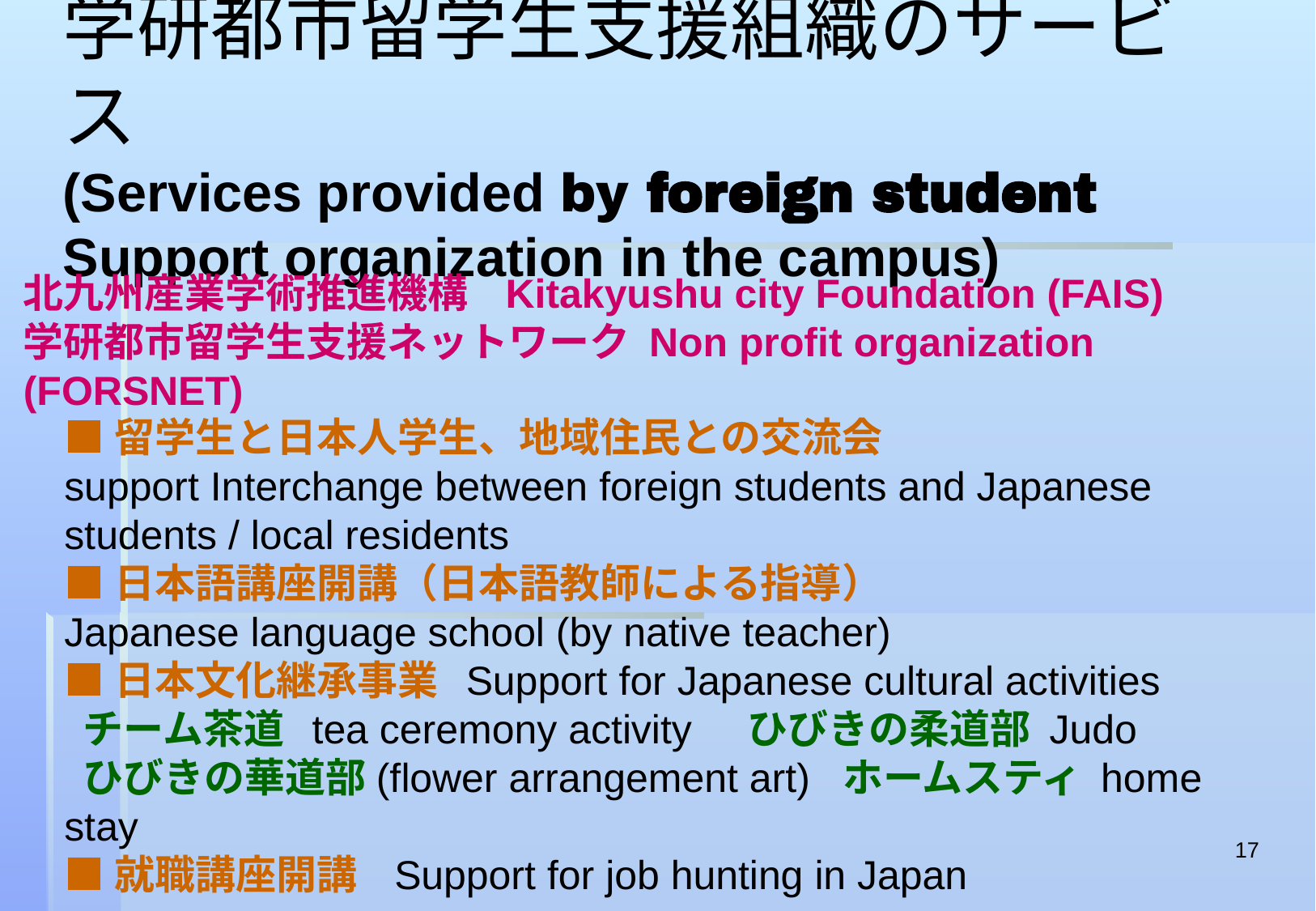

# 学研都市留学生支援組織のサービス (Services provided by foreign student Support organization in the campus)
北九州産業学術推進機構   Kitakyushu city Foundation (FAIS)
学研都市留学生支援ネットワーク Non profit organization (FORSNET)
■留学生と日本人学生、地域住民との交流会
support Interchange between foreign students and Japanese students / local residents
■日本語講座開講（日本語教師による指導）
Japanese language school (by native teacher)
■日本文化継承事業  Support for Japanese cultural activities
 チーム茶道  tea ceremony activity    ひびきの柔道部 Judo
 ひびきの華道部(flower arrangement art)  ホームスティ home stay
■就職講座開講   Support for job hunting in Japan
17